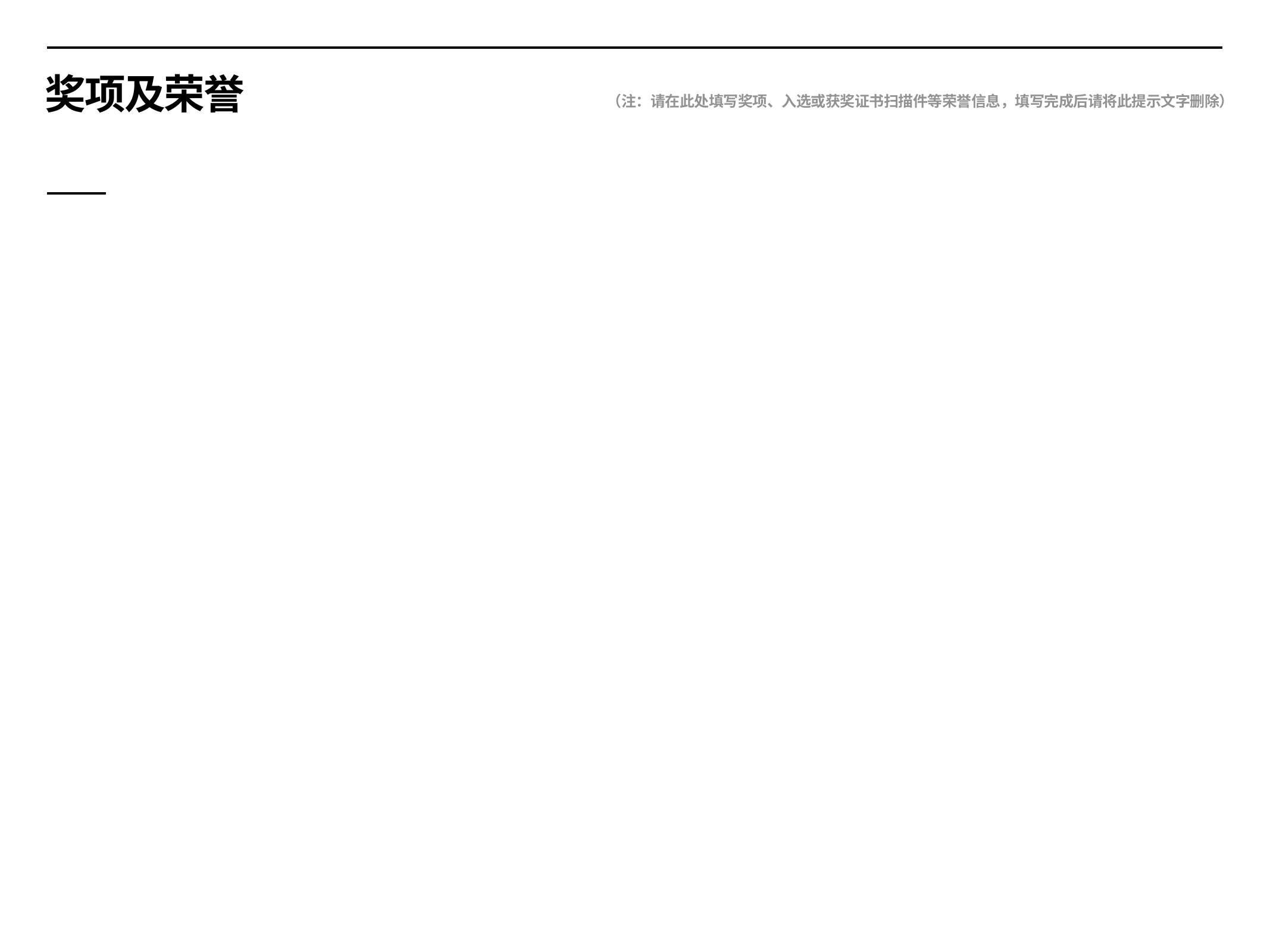

奖项及荣誉
（注：请在此处填写奖项、入选或获奖证书扫描件等荣誉信息，填写完成后请将此提示文字删除）